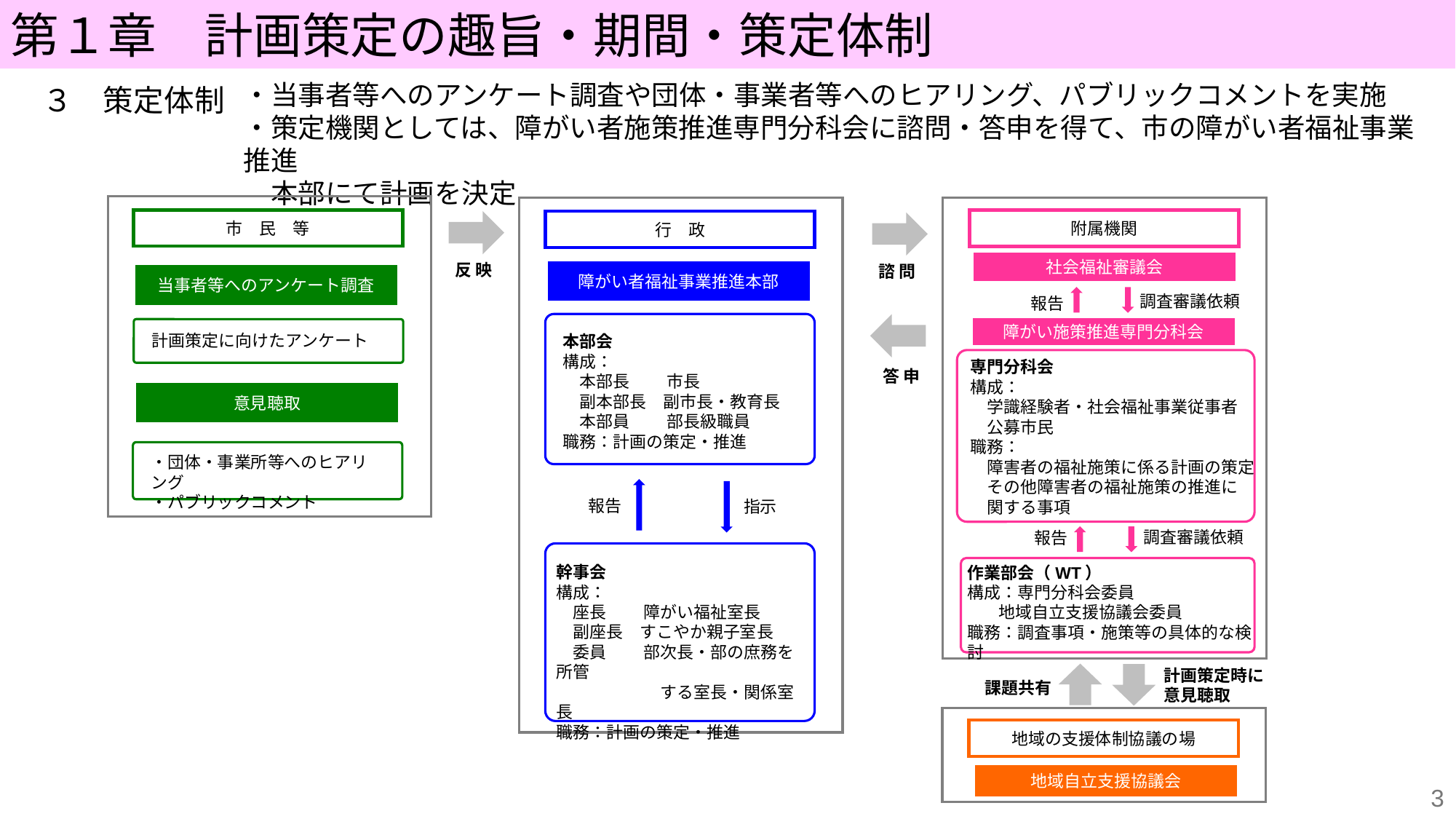

第１章　計画策定の趣旨・期間・策定体制
・当事者等へのアンケート調査や団体・事業者等へのヒアリング、パブリックコメントを実施
・策定機関としては、障がい者施策推進専門分科会に諮問・答申を得て、市の障がい者福祉事業推進
　本部にて計画を決定
３　策定体制

市　民　等
附属機関

行　政

反 映
社会福祉審議会
諮 問
障がい者福祉事業推進本部
当事者等へのアンケート調査
調査審議依頼

報告

障がい施策推進専門分科会
計画策定に向けたアンケート
本部会
構成：
　本部長　　 市長
　副本部長　副市長・教育長
　本部員　　 部長級職員
職務：計画の策定・推進

専門分科会
構成：
　学識経験者・社会福祉事業従事者
　公募市民
職務：
　障害者の福祉施策に係る計画の策定
　その他障害者の福祉施策の推進に
　関する事項
答 申
意見聴取

・団体・事業所等へのヒアリング
・パブリックコメント

報告
指示
調査審議依頼
報告

幹事会
構成：
　座長　　 障がい福祉室長
　副座長　すこやか親子室長
　委員　　 部次長・部の庶務を所管
　　　　　　 する室長・関係室長
職務：計画の策定・推進
作業部会（WT）
構成：専門分科会委員
       地域自立支援協議会委員
職務：調査事項・施策等の具体的な検討

計画策定時に
意見聴取

課題共有

地域の支援体制協議の場
地域自立支援協議会
3